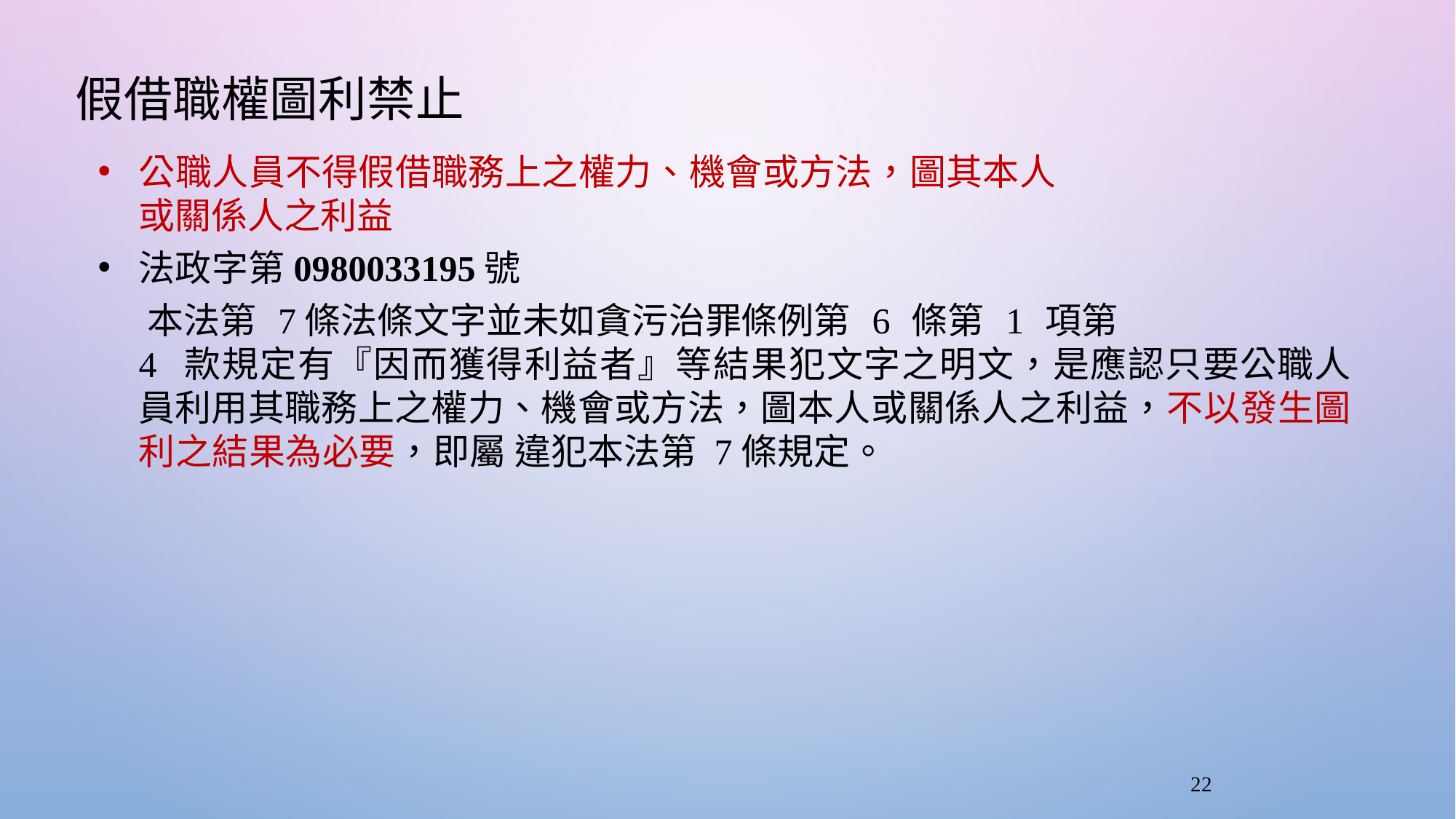

# 假借職權圖利禁止
公職人員不得假借職務上之權力、機會或方法，圖其本人
或關係人之利益
法政字第0980033195號
     本法第 7條法條文字並未如貪污治罪條例第 6 條第 1 項第
4 款規定有『因而獲得利益者』等結果犯文字之明文，是應認只要公職人員利用其職務上之權力、機會或方法，圖本人或關係人之利益，不以發生圖利之結果為必要，即屬 違犯本法第 7條規定。
22